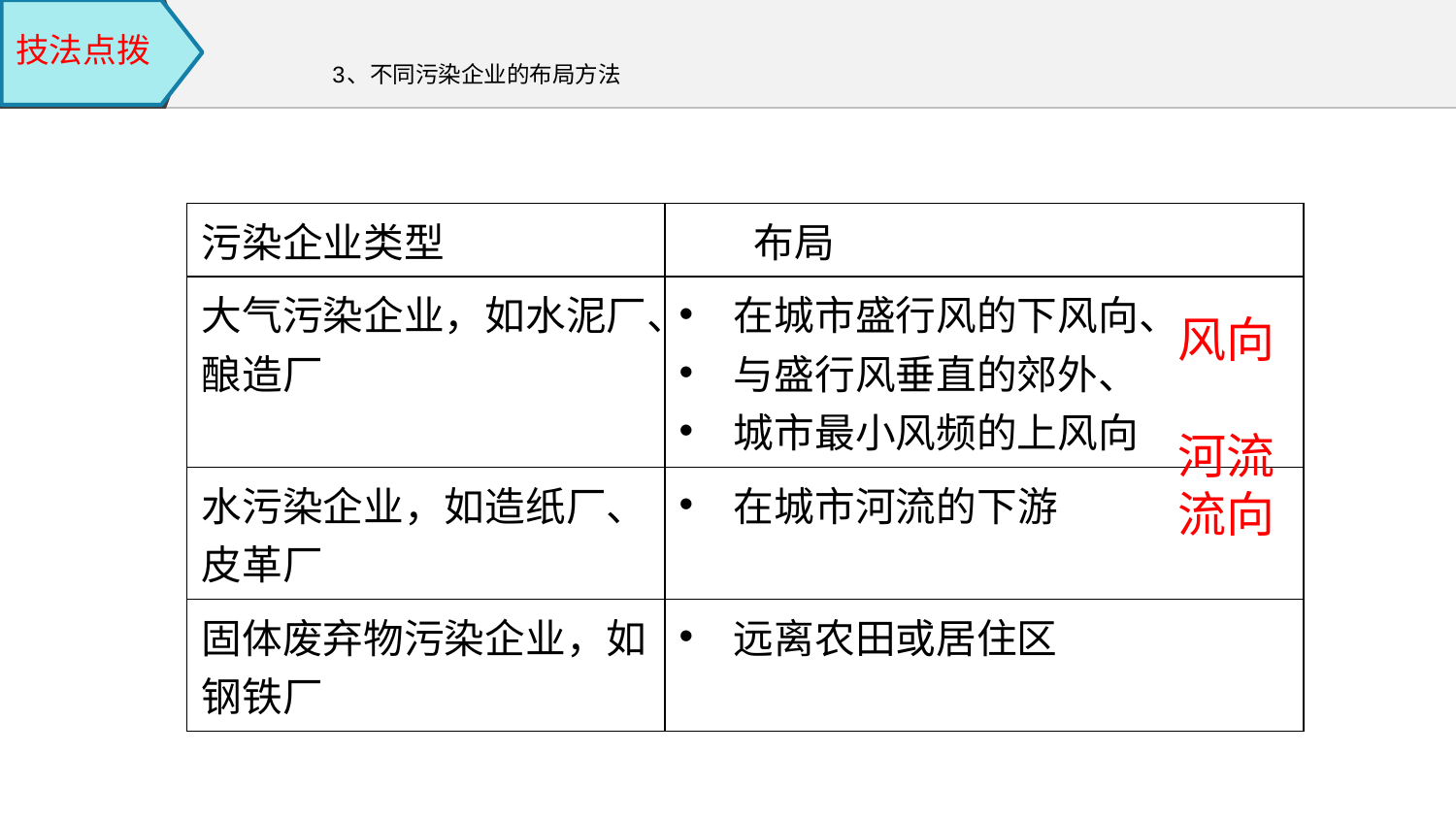

技法点拨
# 3、不同污染企业的布局方法
| 污染企业类型 | 布局 |
| --- | --- |
| 大气污染企业，如水泥厂、酿造厂 | 在城市盛行风的下风向、 与盛行风垂直的郊外、 城市最小风频的上风向 |
| 水污染企业，如造纸厂、皮革厂 | 在城市河流的下游 |
| 固体废弃物污染企业，如钢铁厂 | 远离农田或居住区 |
风向

河流
流向